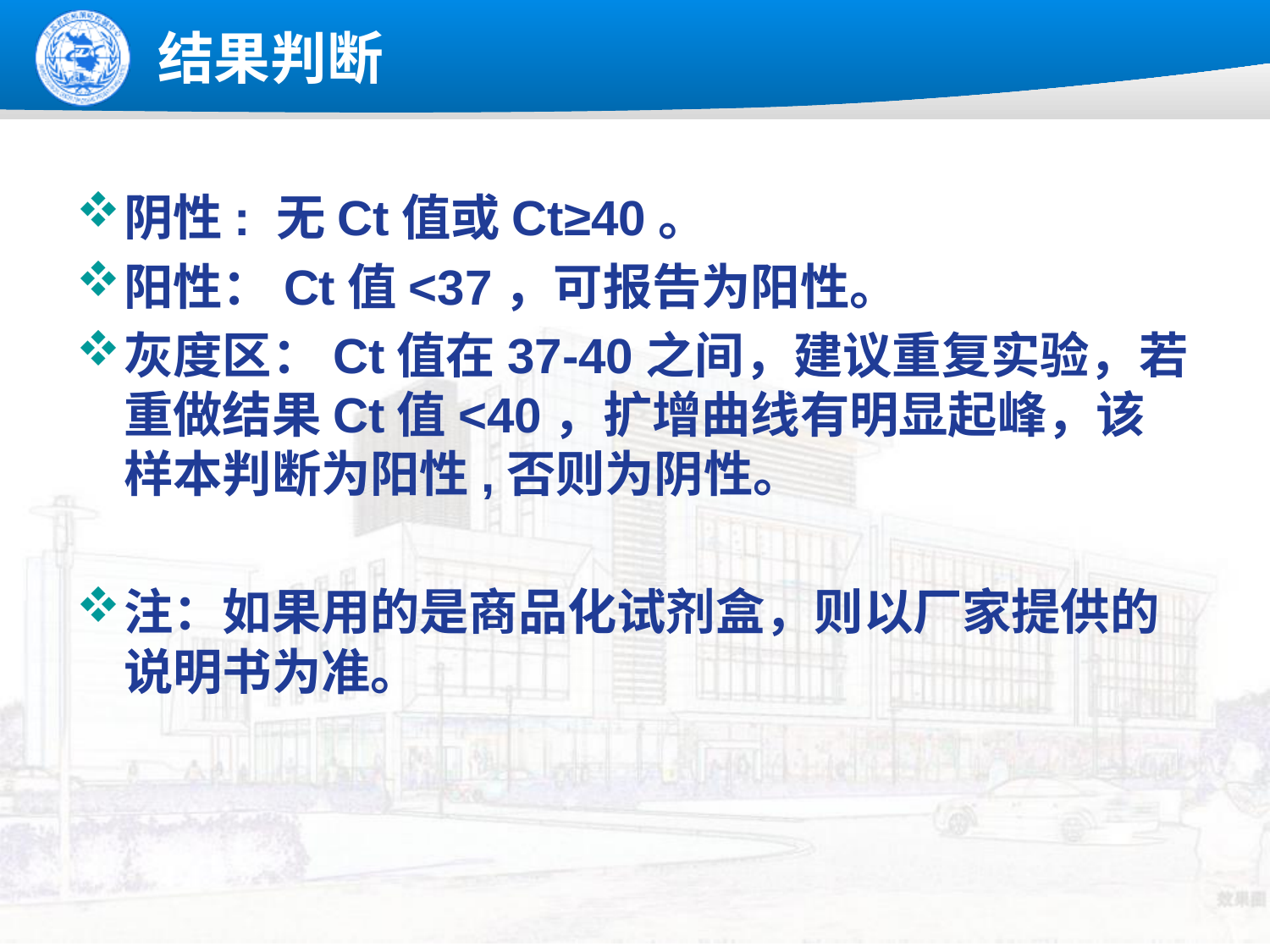

# 结果判断
阴性: 无Ct值或Ct≥40。
阳性：Ct值<37，可报告为阳性。
灰度区：Ct值在37-40之间，建议重复实验，若重做结果Ct值<40，扩增曲线有明显起峰，该样本判断为阳性,否则为阴性。

注：如果用的是商品化试剂盒，则以厂家提供的说明书为准。